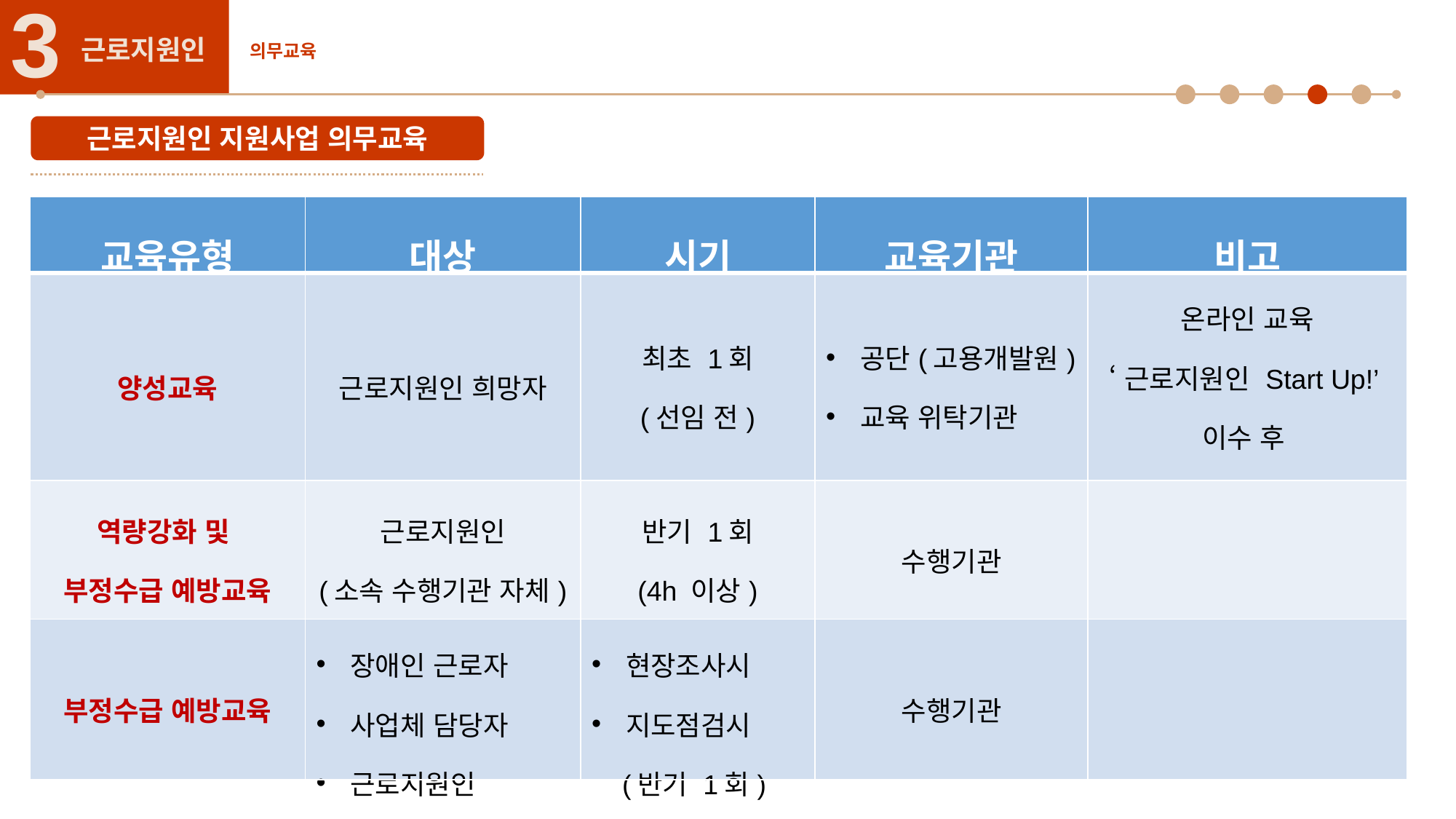

3

근로지원인
 의무교육

근로지원인 지원사업 의무교육
| 교육유형 | 대상 | 시기 | 교육기관 | 비고 |
| --- | --- | --- | --- | --- |
| 양성교육 | 근로지원인 희망자 | 최초 1회 (선임 전) | 공단(고용개발원) 교육 위탁기관 | 온라인 교육 ‘근로지원인 Start Up!’ 이수 후 양성교육 신청 |
| 역량강화 및 부정수급 예방교육 | 근로지원인 (소속 수행기관 자체) | 반기 1회 (4h 이상) | 수행기관 |  |
| 부정수급 예방교육 | 장애인 근로자 사업체 담당자 근로지원인 | 현장조사시 지도점검시 (반기 1회) | 수행기관 |  |